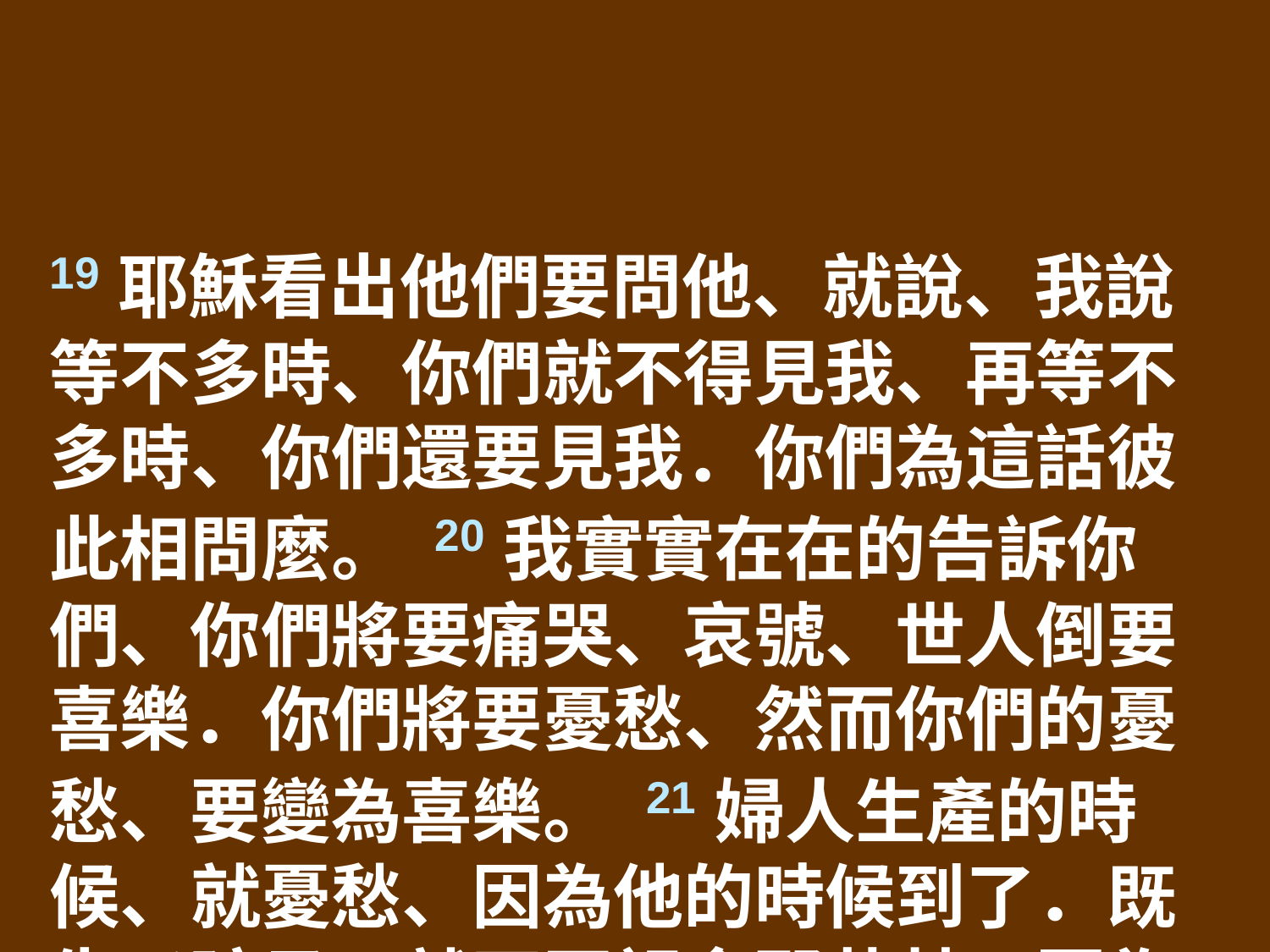

19耶穌看出他們要問他、就說、我說等不多時、你們就不得見我、再等不多時、你們還要見我．你們為這話彼此相問麼。 20我實實在在的告訴你們、你們將要痛哭、哀號、世人倒要喜樂．你們將要憂愁、然而你們的憂愁、要變為喜樂。 21婦人生產的時候、就憂愁、因為他的時候到了．既生了孩子、就不再記念那苦楚、因為歡喜世上生了一個人。